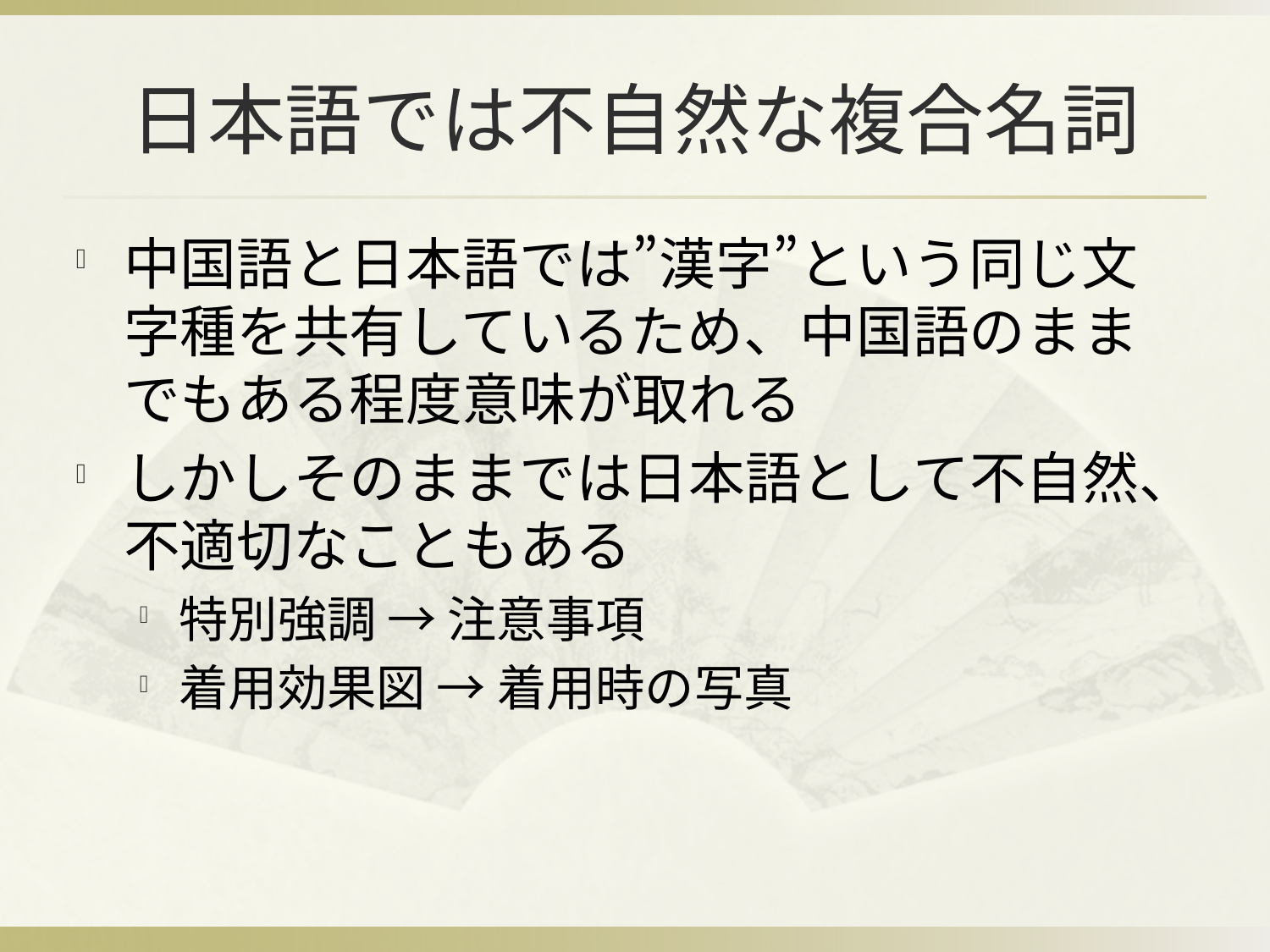

# 日本語では不自然な複合名詞
中国語と日本語では”漢字”という同じ文字種を共有しているため、中国語のままでもある程度意味が取れる
しかしそのままでは日本語として不自然、不適切なこともある
特別強調 → 注意事項
着用効果図 → 着用時の写真